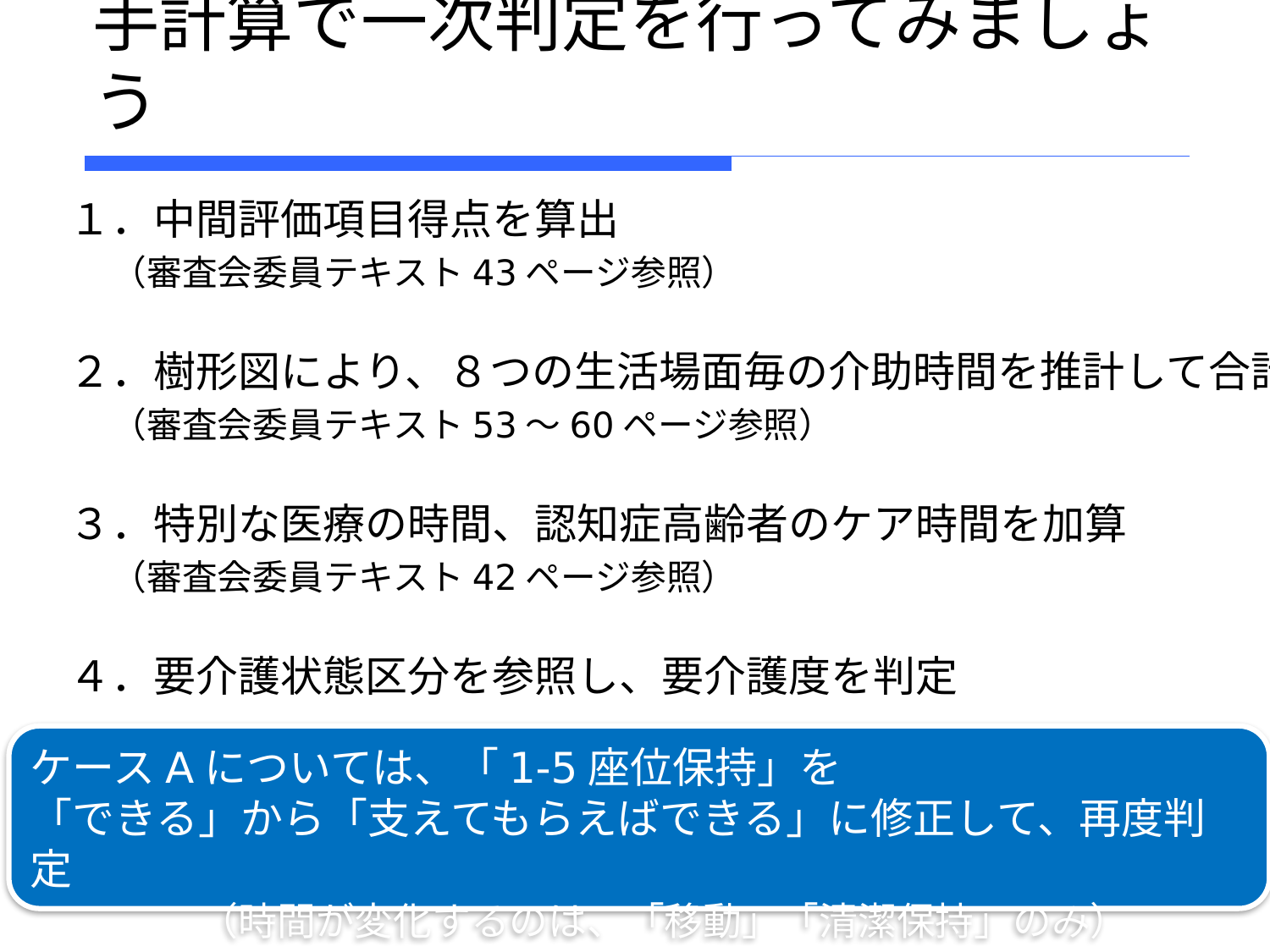

# 手計算で一次判定を行ってみましょう
１．中間評価項目得点を算出
　（審査会委員テキスト43ページ参照）

２．樹形図により、８つの生活場面毎の介助時間を推計して合計
　（審査会委員テキスト53～60ページ参照）

３．特別な医療の時間、認知症高齢者のケア時間を加算
　（審査会委員テキスト42ページ参照）

４．要介護状態区分を参照し、要介護度を判定
ケースAについては、「1-5座位保持」を
「できる」から「支えてもらえばできる」に修正して、再度判定
　　　　（時間が変化するのは、「移動」「清潔保持」のみ）